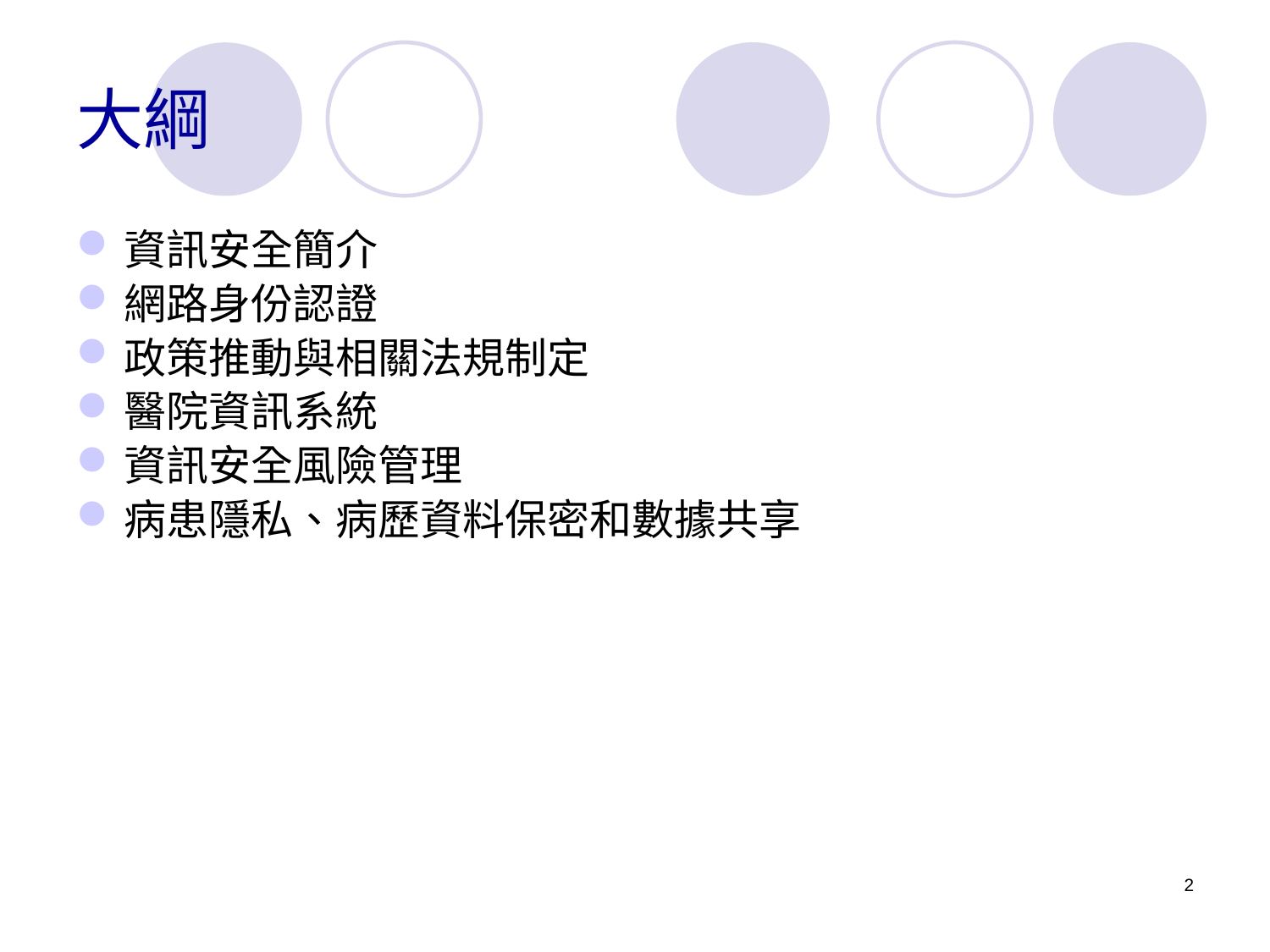

# 大綱
資訊安全簡介
網路身份認證
政策推動與相關法規制定
醫院資訊系統
資訊安全風險管理
病患隱私、病歷資料保密和數據共享
2